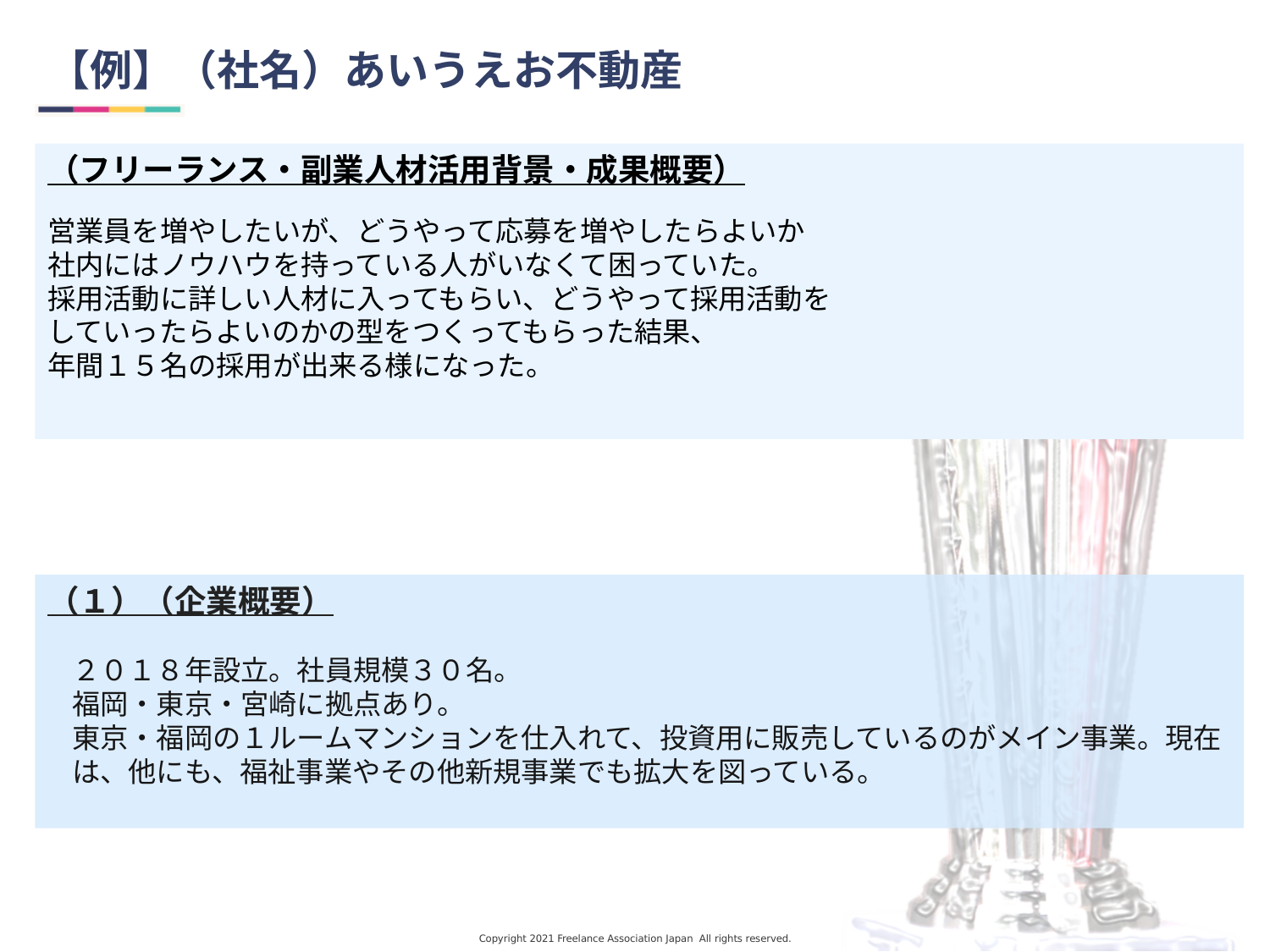

# 【例】（社名）あいうえお不動産
（フリーランス・副業人材活用背景・成果概要）

営業員を増やしたいが、どうやって応募を増やしたらよいか
社内にはノウハウを持っている人がいなくて困っていた。
採用活動に詳しい人材に入ってもらい、どうやって採用活動を
していったらよいのかの型をつくってもらった結果、
年間１５名の採用が出来る様になった。

（１）（企業概要）

２０１８年設立。社員規模３０名。
福岡・東京・宮崎に拠点あり。
東京・福岡の１ルームマンションを仕入れて、投資用に販売しているのがメイン事業。現在は、他にも、福祉事業やその他新規事業でも拡大を図っている。